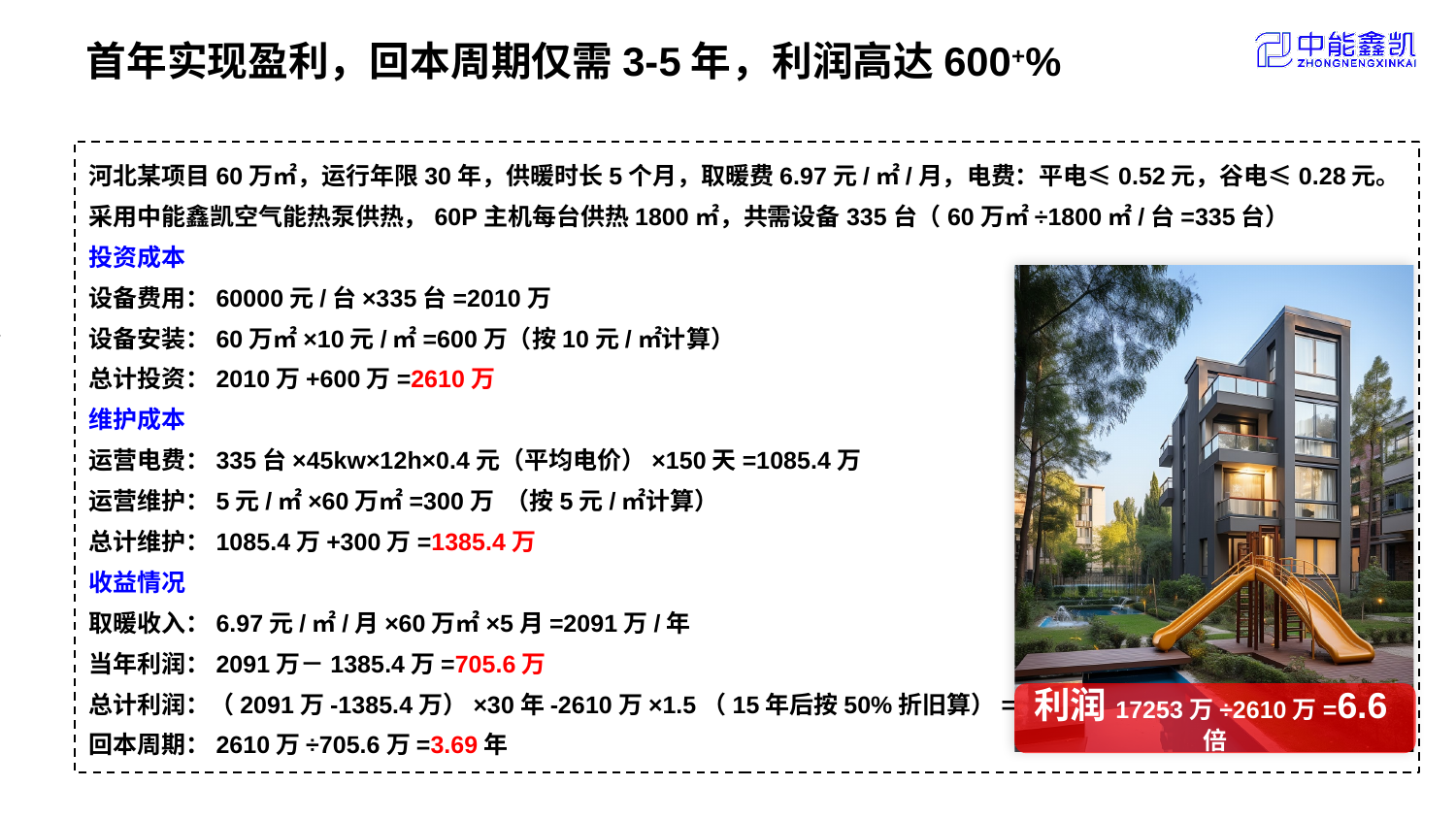

# 首年实现盈利，回本周期仅需3-5年，利润高达600+%
河北某项目60万㎡，运行年限30年，供暖时长5个月，取暖费6.97元/㎡/月，电费：平电≤0.52元，谷电≤0.28元。
采用中能鑫凯空气能热泵供热，60P主机每台供热1800㎡，共需设备335台（60万㎡÷1800㎡/台=335台）
投资成本
设备费用：60000元/台×335台=2010万
设备安装：60万㎡×10元/㎡=600万（按10元/㎡计算）
总计投资：2010万+600万=2610万
维护成本
运营电费：335台×45kw×12h×0.4元（平均电价）×150天=1085.4万
运营维护：5元/㎡×60万㎡=300万  （按5元/㎡计算）
总计维护：1085.4万+300万=1385.4万
收益情况
取暖收入：6.97元/㎡/月×60万㎡×5月=2091万/年
当年利润：2091万－1385.4万=705.6万
总计利润：（2091万-1385.4万）×30年-2610万×1.5（15年后按50%折旧算）=17253万
回本周期：2610万÷705.6万=3.69年

利润17253万÷2610万=6.6倍